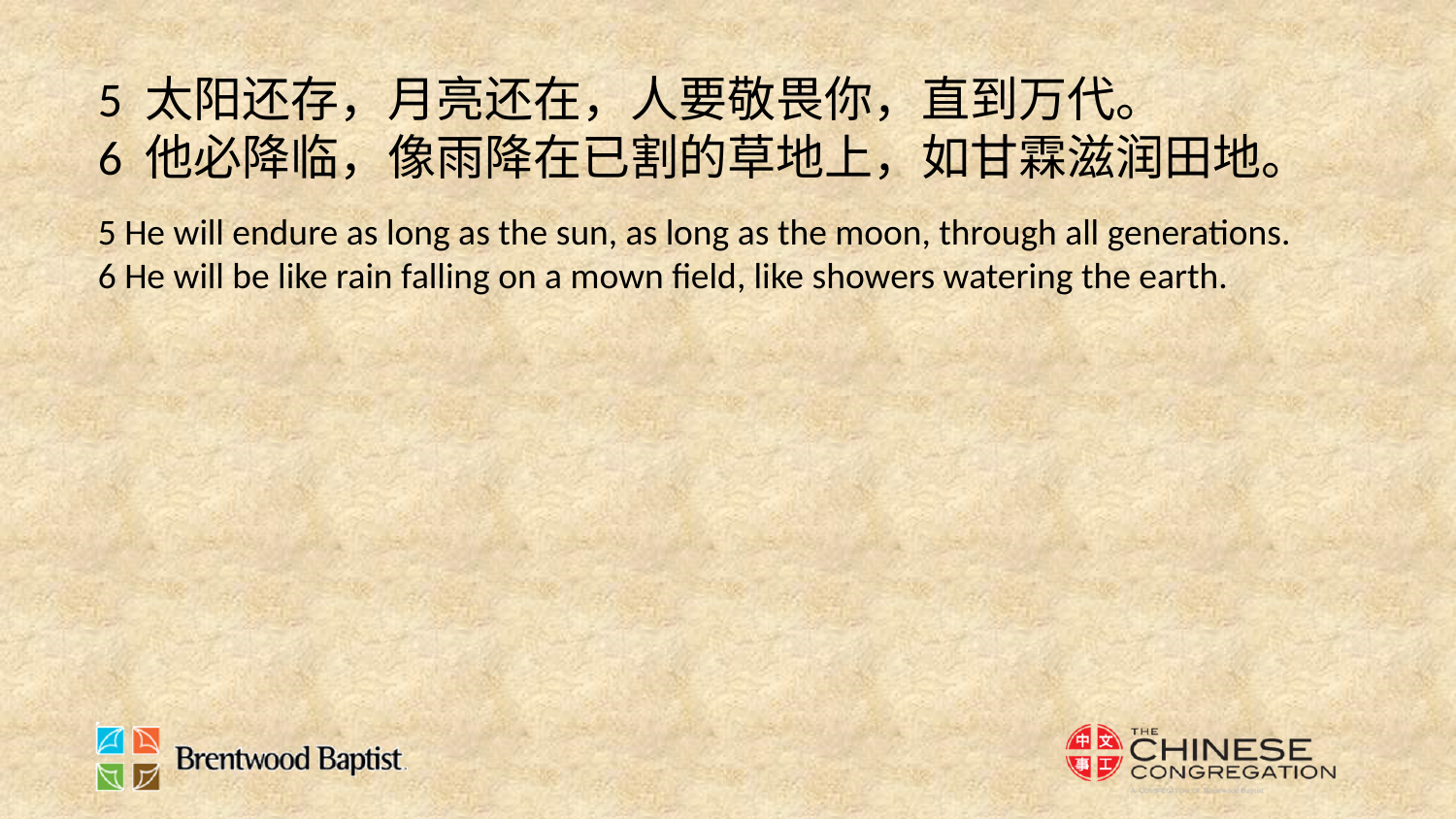

5 太阳还存，月亮还在，人要敬畏你，直到万代。
6 他必降临，像雨降在已割的草地上，如甘霖滋润田地。

5 He will endure as long as the sun, as long as the moon, through all generations.
6 He will be like rain falling on a mown field, like showers watering the earth.